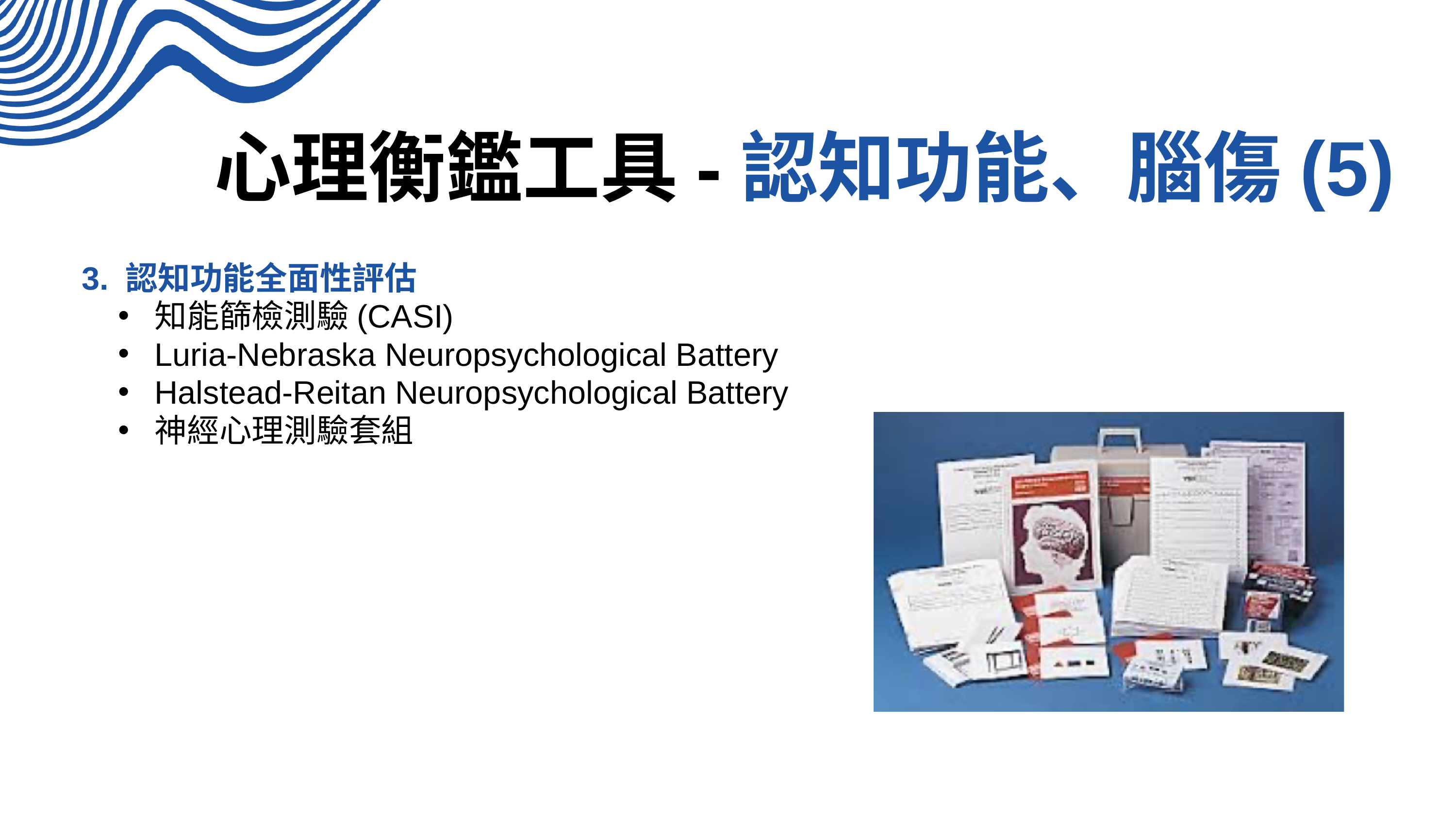

心理衡鑑工具-認知功能、腦傷(5)
3. 認知功能全面性評估
知能篩檢測驗(CASI)
Luria-Nebraska Neuropsychological Battery
Halstead-Reitan Neuropsychological Battery
神經心理測驗套組